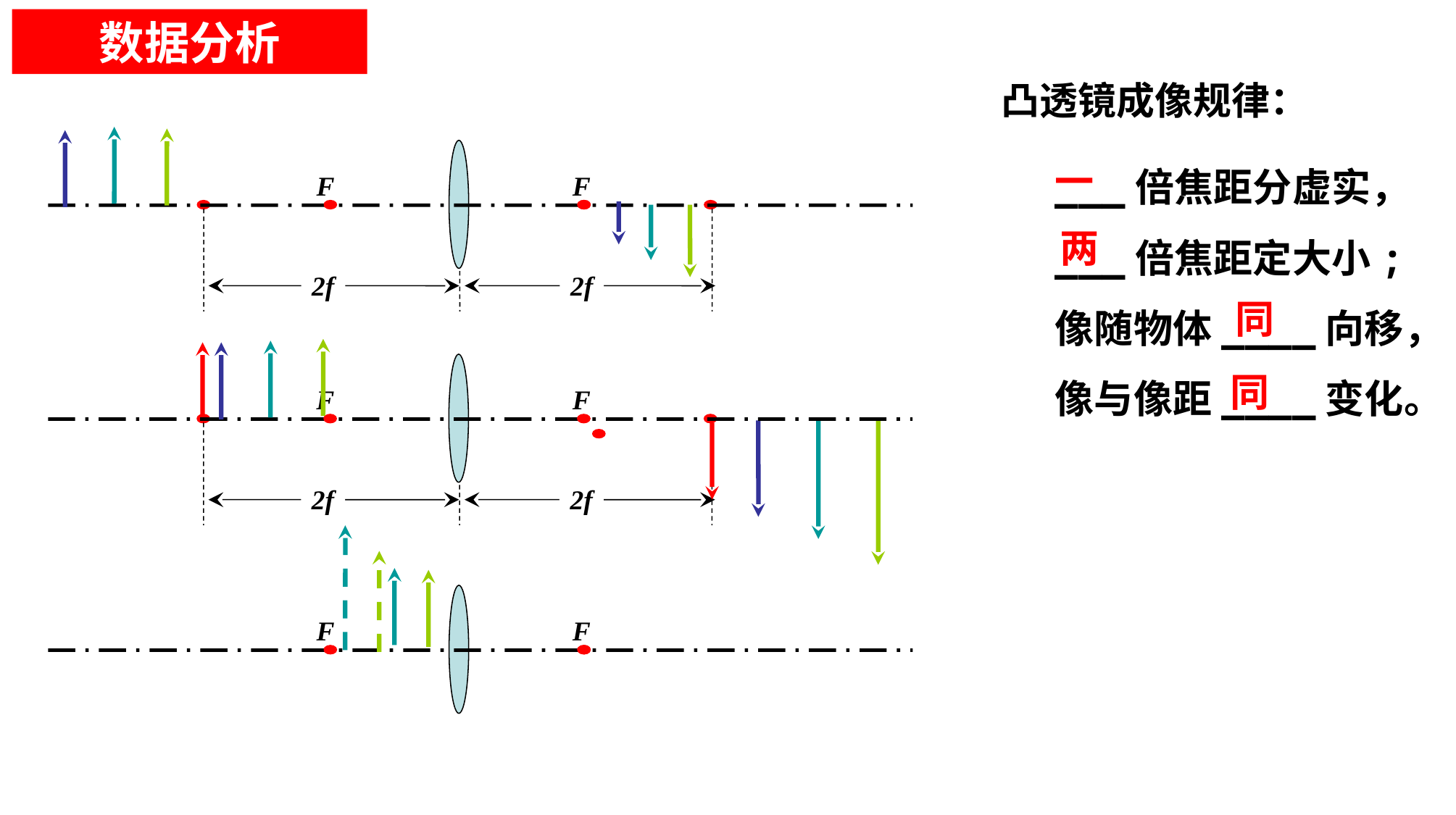

数据分析
凸透镜成像规律：

F
F

___倍焦距分虚实，
___倍焦距定大小;
像随物体____向移，
像与像距____变化。
一

2f
2f

两
同

2f
2f

同
F
F

F
F